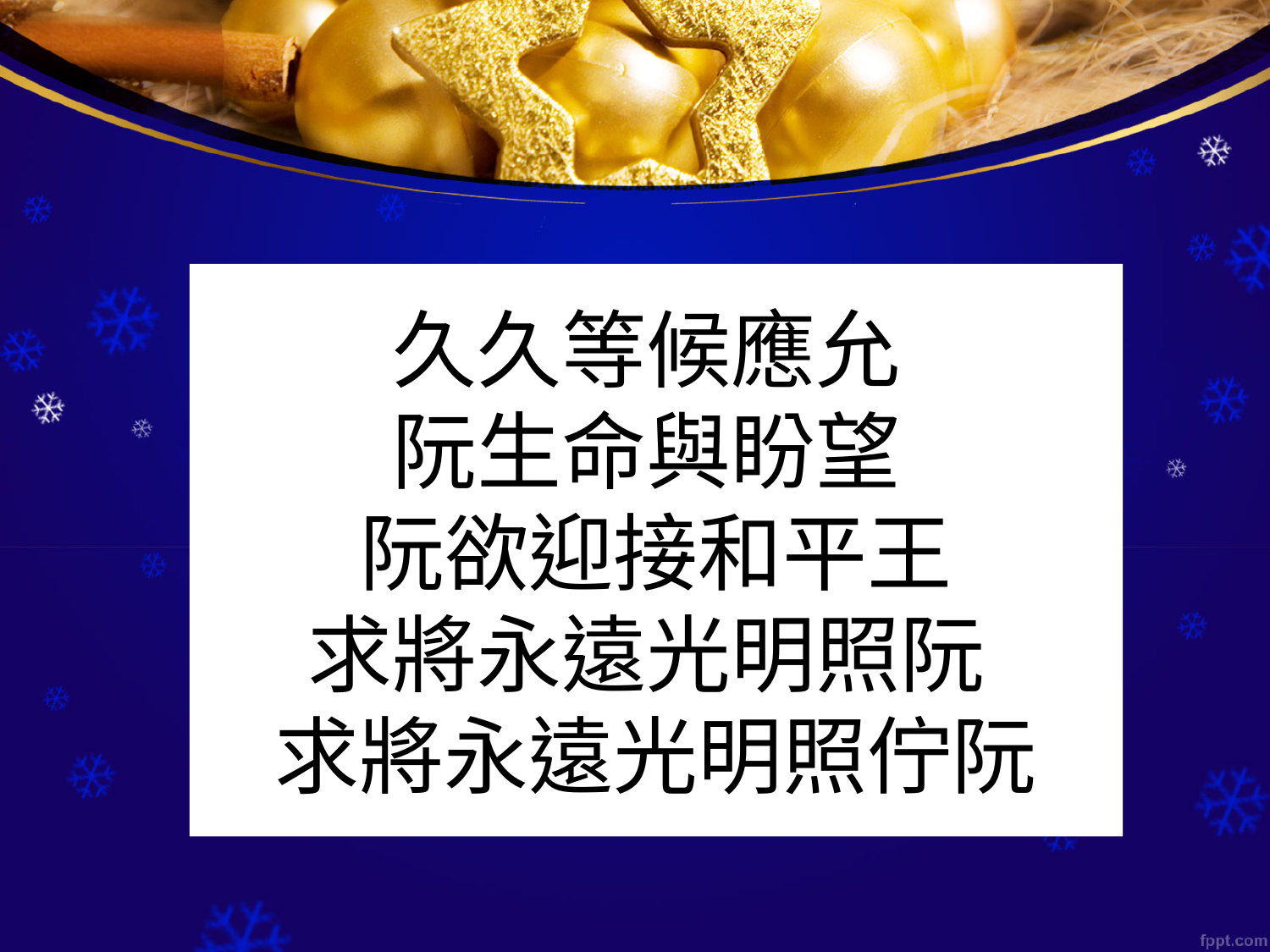

# 久久等候應允 阮生命與盼望 阮欲迎接和平王 求將永遠光明照阮 求將永遠光明照佇阮